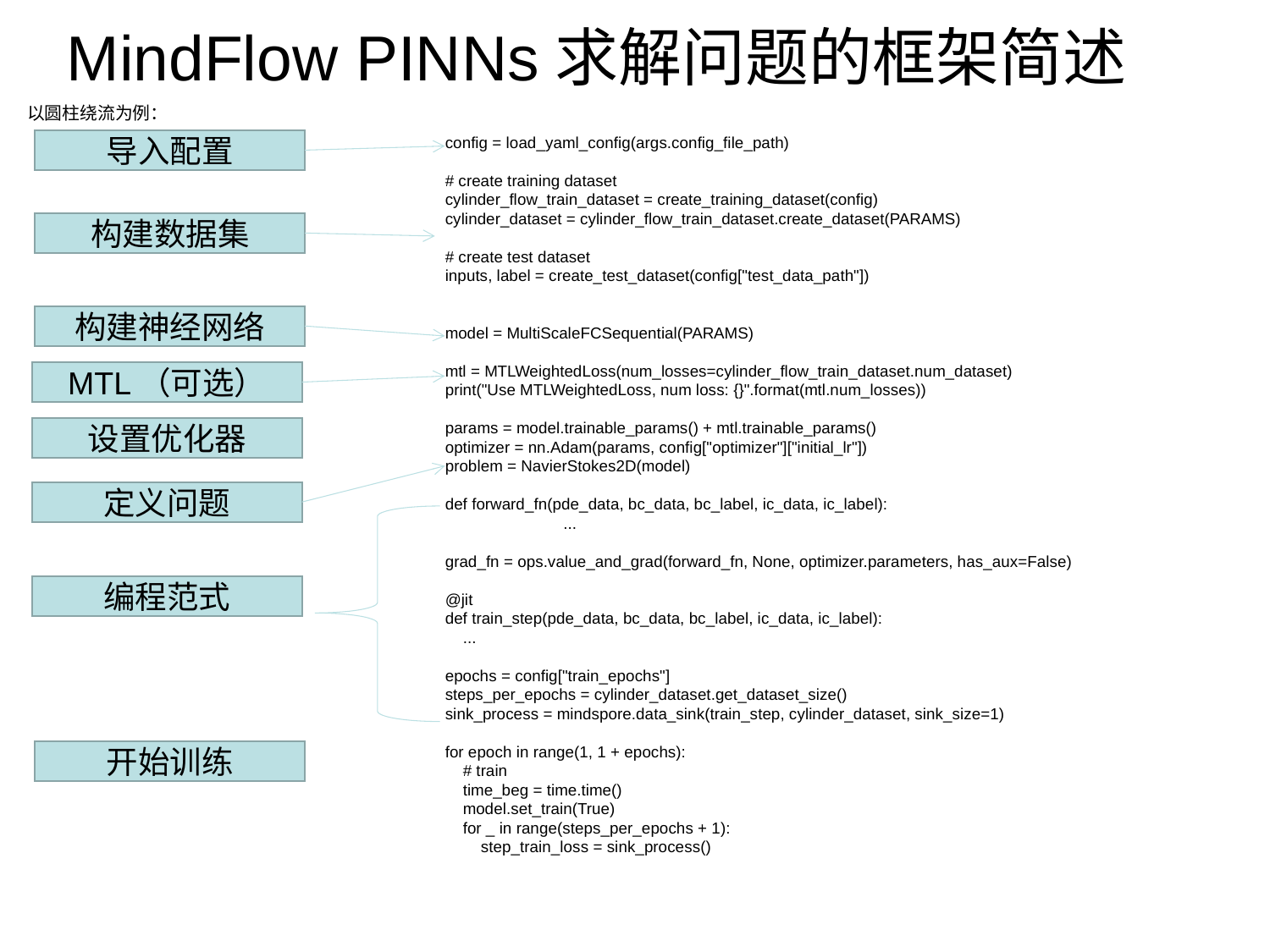

# MindFlow PINNs求解问题的框架简述
以圆柱绕流为例：
    config = load_yaml_config(args.config_file_path)

    # create training dataset
    cylinder_flow_train_dataset = create_training_dataset(config)
    cylinder_dataset = cylinder_flow_train_dataset.create_dataset(PARAMS)

    # create test dataset
    inputs, label = create_test_dataset(config["test_data_path"])

    model = MultiScaleFCSequential(PARAMS)

    mtl = MTLWeightedLoss(num_losses=cylinder_flow_train_dataset.num_dataset)
    print("Use MTLWeightedLoss, num loss: {}".format(mtl.num_losses))

    params = model.trainable_params() + mtl.trainable_params()
    optimizer = nn.Adam(params, config["optimizer"]["initial_lr"])
    problem = NavierStokes2D(model)

    def forward_fn(pde_data, bc_data, bc_label, ic_data, ic_label):
    	  ...

    grad_fn = ops.value_and_grad(forward_fn, None, optimizer.parameters, has_aux=False)

    @jit
    def train_step(pde_data, bc_data, bc_label, ic_data, ic_label):
        ...

    epochs = config["train_epochs"]
    steps_per_epochs = cylinder_dataset.get_dataset_size()
    sink_process = mindspore.data_sink(train_step, cylinder_dataset, sink_size=1)

    for epoch in range(1, 1 + epochs):
        # train
        time_beg = time.time()
        model.set_train(True)
        for _ in range(steps_per_epochs + 1):
            step_train_loss = sink_process()
导入配置
构建数据集
构建神经网络
MTL（可选）
设置优化器
定义问题

编程范式
开始训练